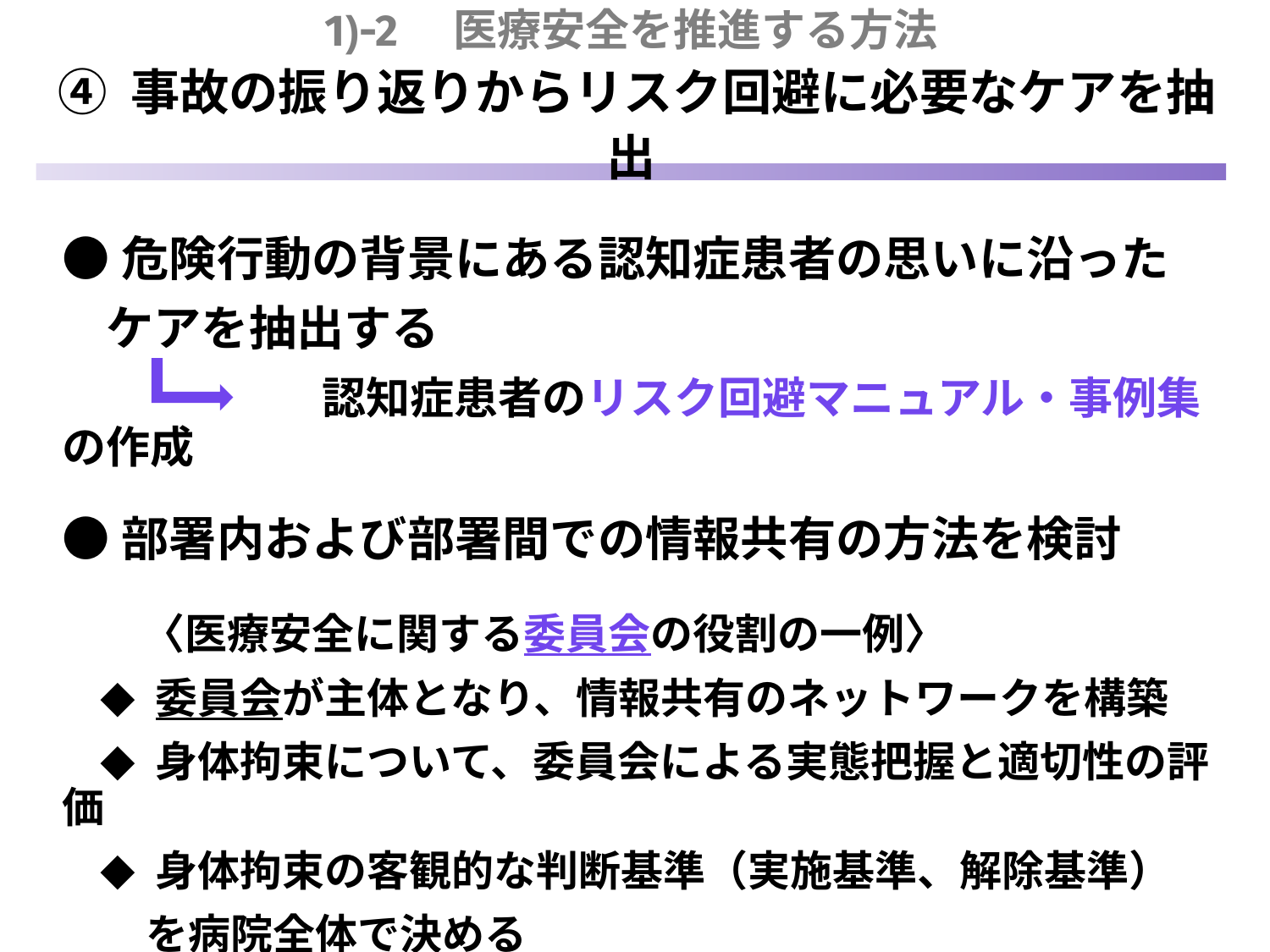

1)-2　医療安全を推進する方法
 ④ 事故の振り返りからリスク回避に必要なケアを抽出

●危険行動の背景にある認知症患者の思いに沿った
   ケアを抽出する
　　　　　  認知症患者のリスク回避マニュアル・事例集の作成
●部署内および部署間での情報共有の方法を検討
  　〈医療安全に関する委員会の役割の一例〉
    ◆ 委員会が主体となり、情報共有のネットワークを構築
    ◆ 身体拘束について、委員会による実態把握と適切性の評価
    ◆ 身体拘束の客観的な判断基準（実施基準、解除基準）
        を病院全体で決める